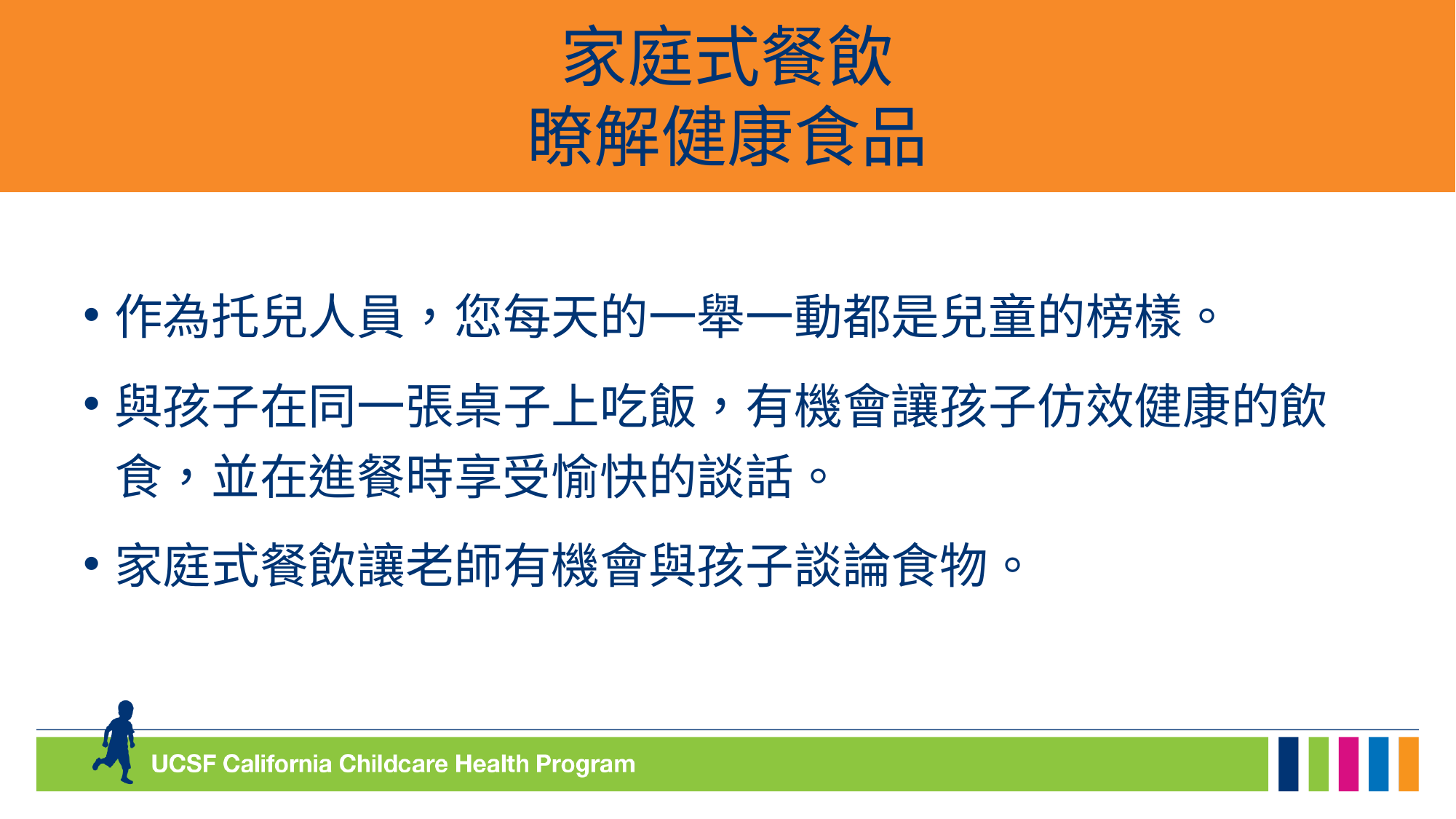

# 家庭式餐飲 瞭解健康食品
作為托兒人員，您每天的一舉一動都是兒童的榜樣。
與孩子在同一張桌子上吃飯，有機會讓孩子仿效健康的飲食，並在進餐時享受愉快的談話。
家庭式餐飲讓老師有機會與孩子談論食物。